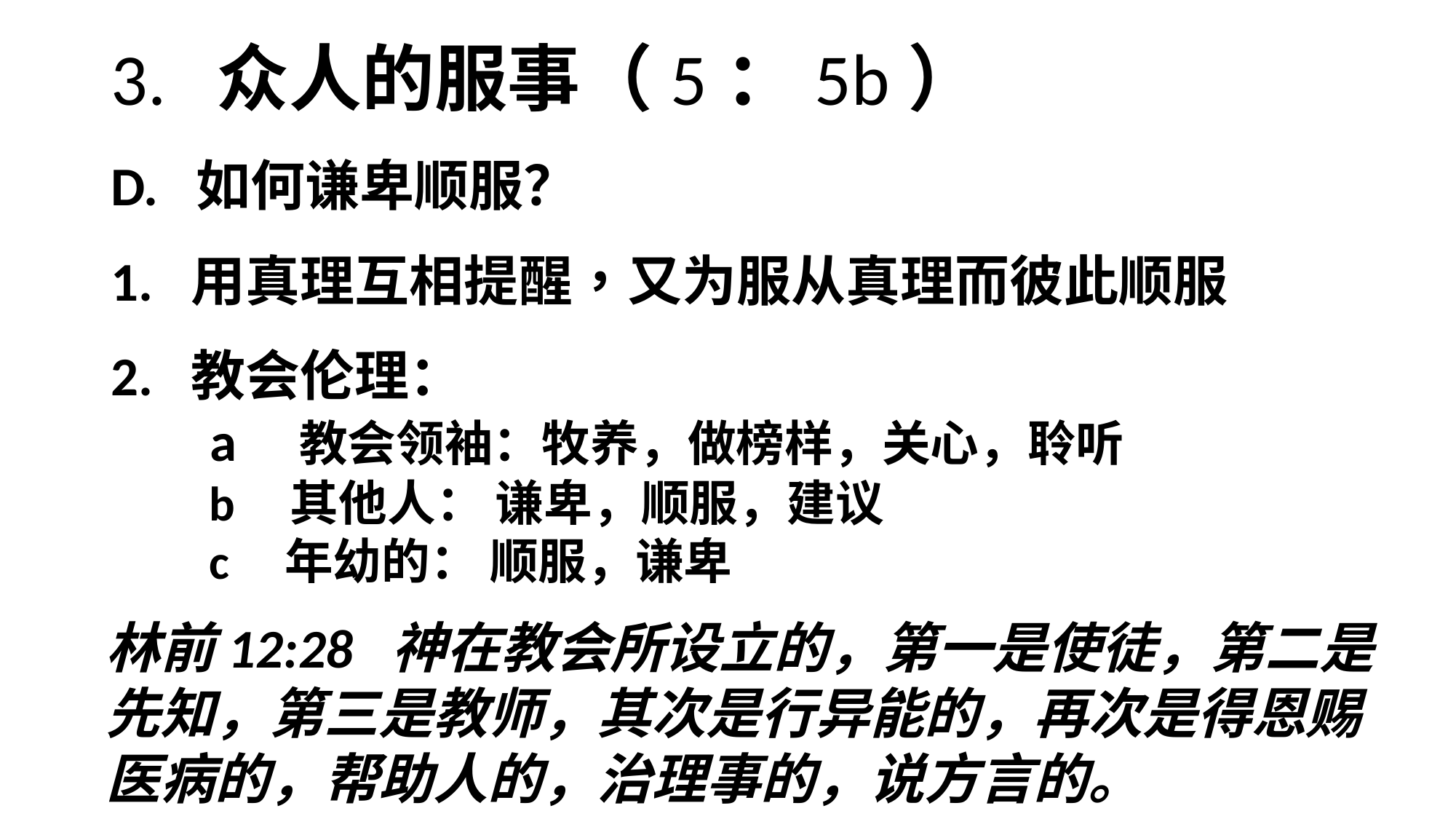

# 3.  众人的服事（5：5b）
D.  如何谦卑顺服？
1.  用真理互相提醒，又为服从真理而彼此顺服
2.  教会伦理：
        a    教会领袖：牧养，做榜样，关心，聆听
         b    其他人： 谦卑，顺服，建议
         c    年幼的： 顺服，谦卑
林前12:28  神在教会所设立的，第一是使徒，第二是先知，第三是教师，其次是行异能的，再次是得恩赐医病的，帮助人的，治理事的，说方言的。